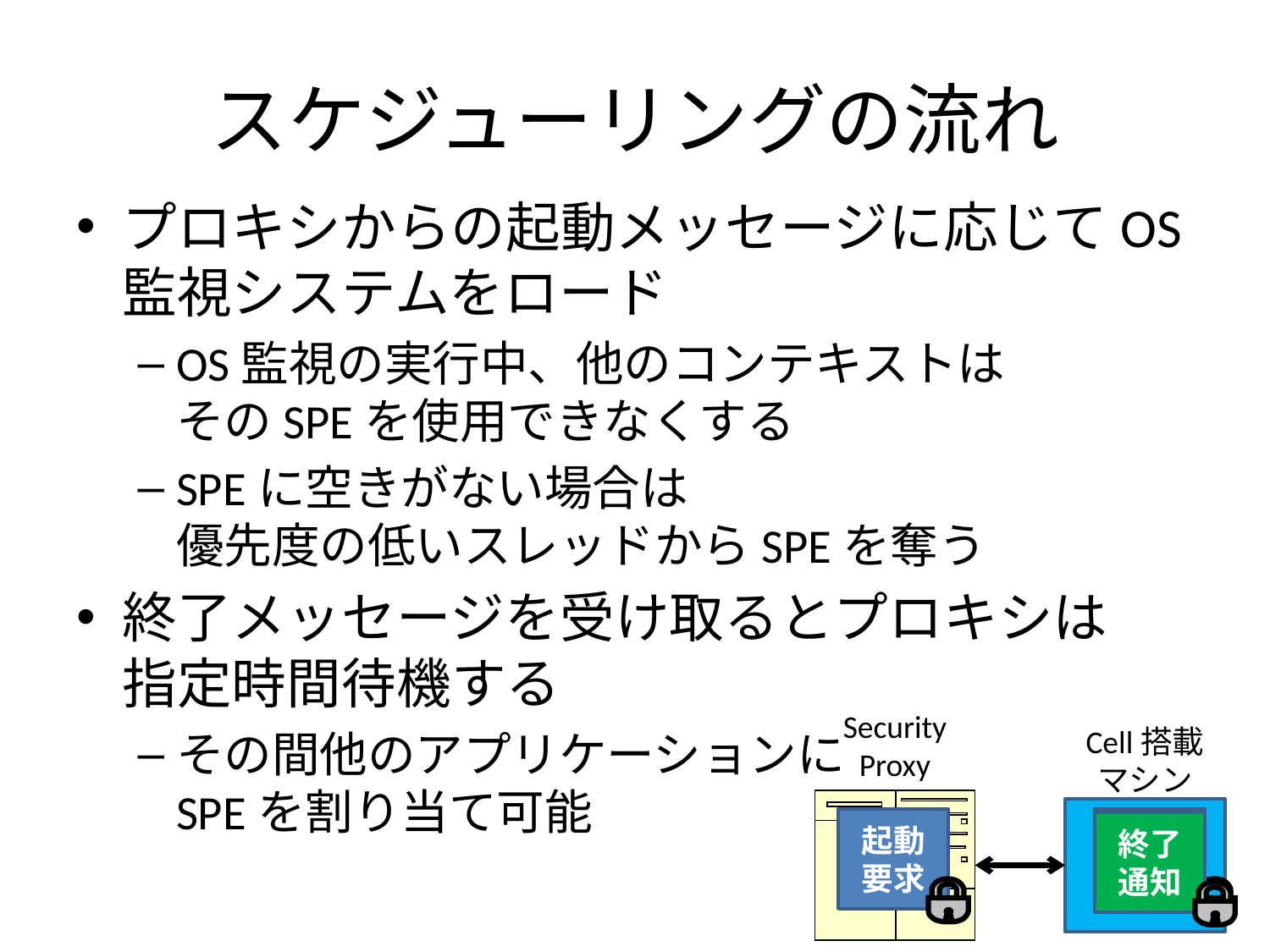

# スケジューリングの流れ
プロキシからの起動メッセージに応じてOS監視システムをロード
OS監視の実行中、他のコンテキストは
そのSPEを使用できなくする
SPEに空きがない場合は
優先度の低いスレッドからSPEを奪う
終了メッセージを受け取るとプロキシは
指定時間待機する
その間他のアプリケーションに
SPEを割り当て可能
Security
Proxy
Cell搭載マシン

起動
要求

開始
通知

終了
通知